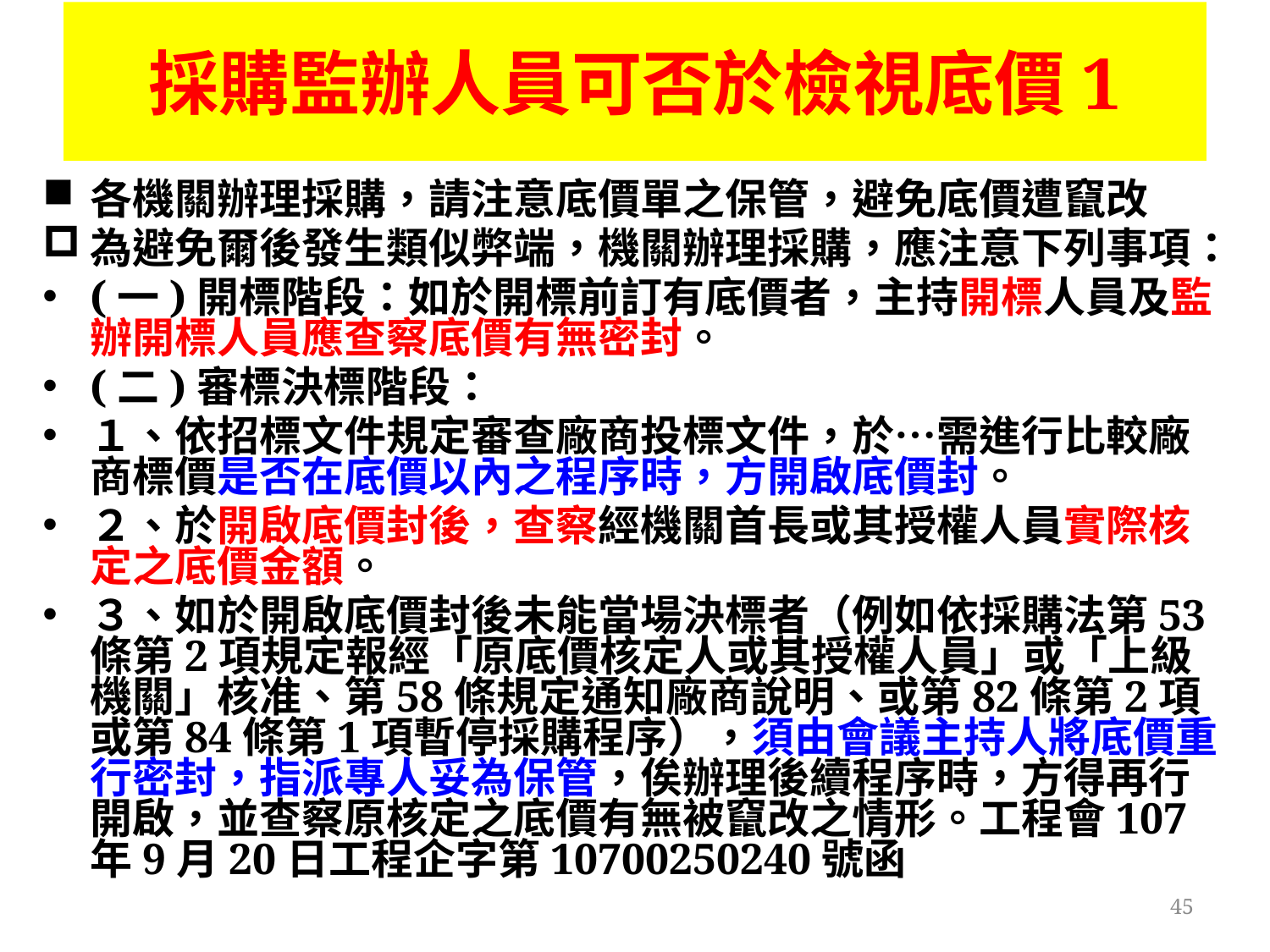

# 採購監辦人員可否於檢視底價1
各機關辦理採購，請注意底價單之保管，避免底價遭竄改
為避免爾後發生類似弊端，機關辦理採購，應注意下列事項：
(一)開標階段：如於開標前訂有底價者，主持開標人員及監辦開標人員應查察底價有無密封。
(二)審標決標階段：
１、依招標文件規定審查廠商投標文件，於…需進行比較廠商標價是否在底價以內之程序時，方開啟底價封。
２、於開啟底價封後，查察經機關首長或其授權人員實際核定之底價金額。
３、如於開啟底價封後未能當場決標者（例如依採購法第53條第2項規定報經「原底價核定人或其授權人員」或「上級機關」核准、第58條規定通知廠商說明、或第82條第2項或第84條第1項暫停採購程序），須由會議主持人將底價重行密封，指派專人妥為保管，俟辦理後續程序時，方得再行開啟，並查察原核定之底價有無被竄改之情形。工程會107年9月20日工程企字第10700250240號函
45